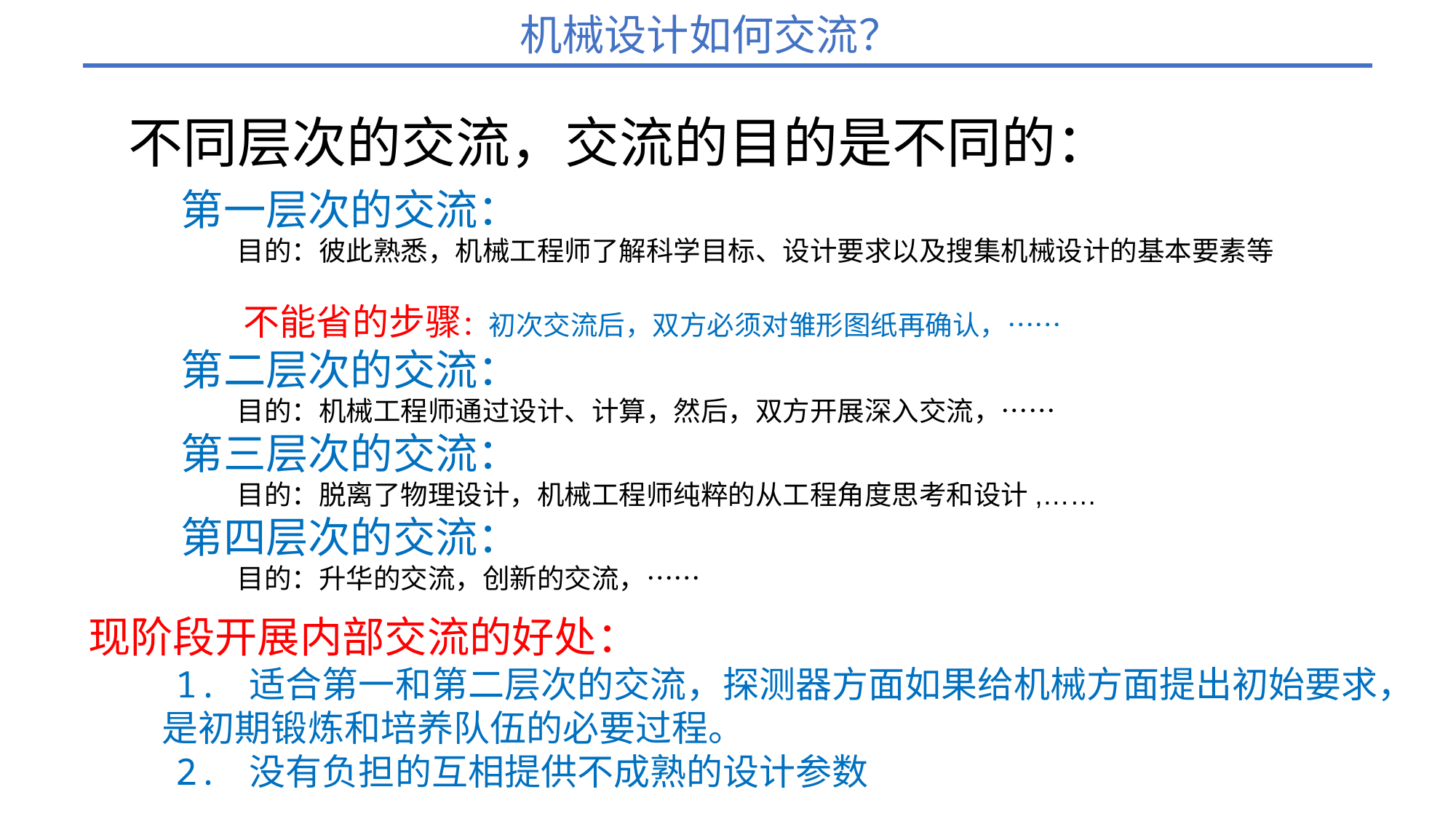

机械设计如何交流？
不同层次的交流，交流的目的是不同的：
第一层次的交流：
        目的：彼此熟悉，机械工程师了解科学目标、设计要求以及搜集机械设计的基本要素等

         不能省的步骤：初次交流后，双方必须对雏形图纸再确认，……
第二层次的交流：
        目的：机械工程师通过设计、计算，然后，双方开展深入交流，……
第三层次的交流：
        目的：脱离了物理设计，机械工程师纯粹的从工程角度思考和设计,……
第四层次的交流：
        目的：升华的交流，创新的交流，……
现阶段开展内部交流的好处：
    1. 适合第一和第二层次的交流，探测器方面如果给机械方面提出初始要求，
        是初期锻炼和培养队伍的必要过程。
    2. 没有负担的互相提供不成熟的设计参数